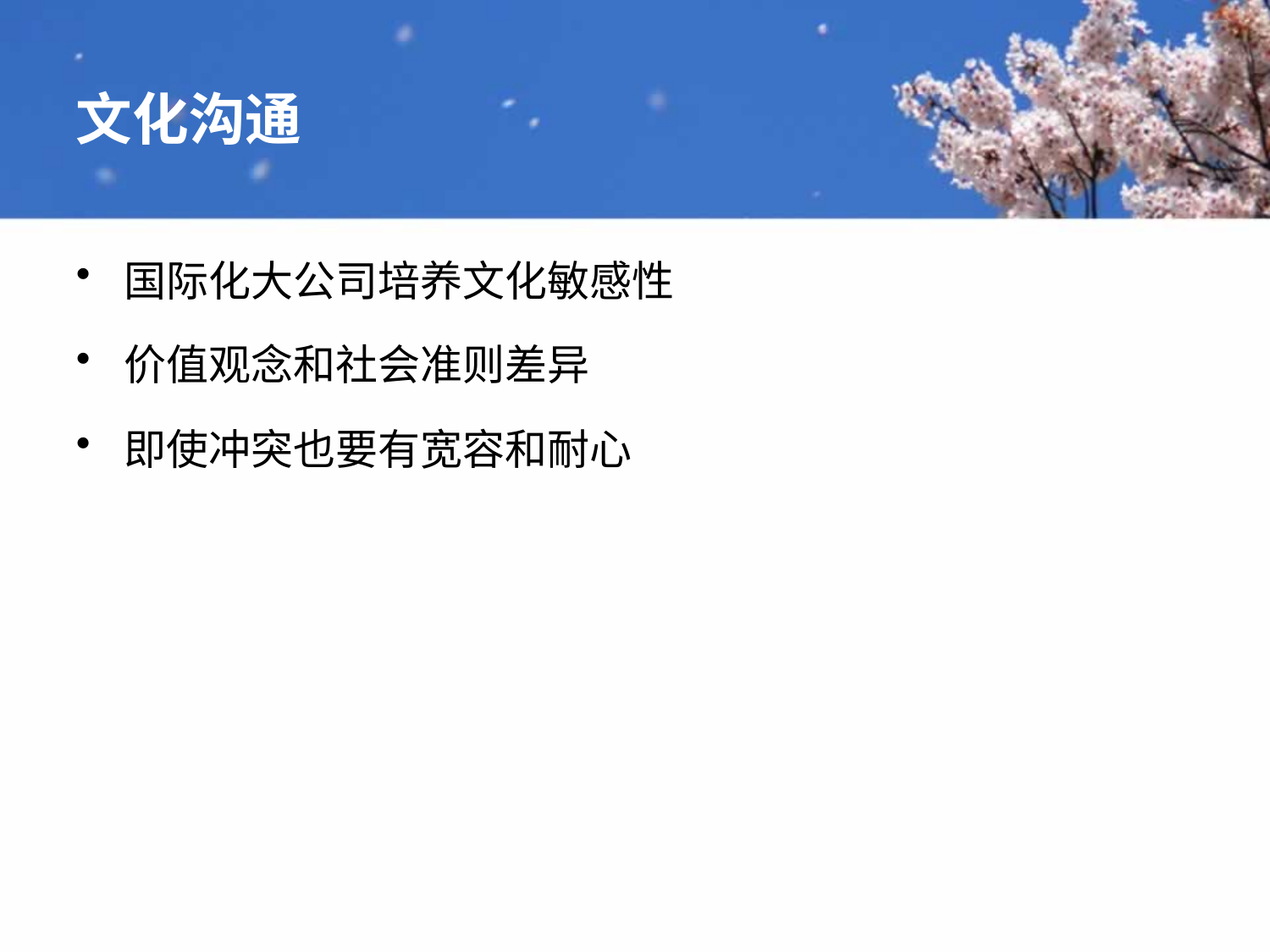

# 文化沟通
国际化大公司培养文化敏感性
价值观念和社会准则差异
即使冲突也要有宽容和耐心